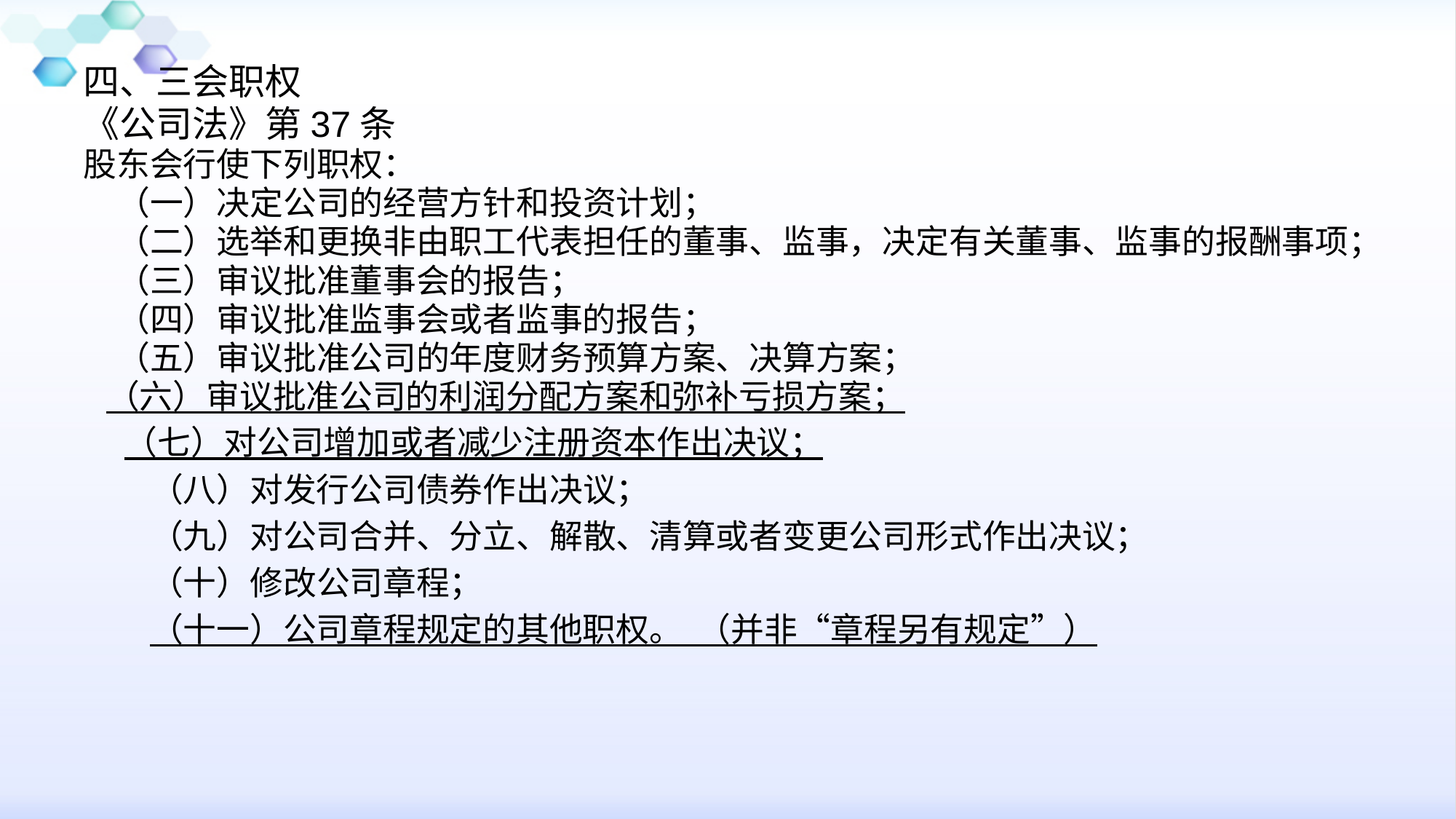

四、三会职权
《公司法》第37条
股东会行使下列职权：
　（一）决定公司的经营方针和投资计划；
　（二）选举和更换非由职工代表担任的董事、监事，决定有关董事、监事的报酬事项；
　（三）审议批准董事会的报告；
　（四）审议批准监事会或者监事的报告；
　（五）审议批准公司的年度财务预算方案、决算方案；
  （六）审议批准公司的利润分配方案和弥补亏损方案；
　 （七）对公司增加或者减少注册资本作出决议；
　　（八）对发行公司债券作出决议；
　　（九）对公司合并、分立、解散、清算或者变更公司形式作出决议；
　　（十）修改公司章程；
　　（十一）公司章程规定的其他职权。  （并非“章程另有规定”）